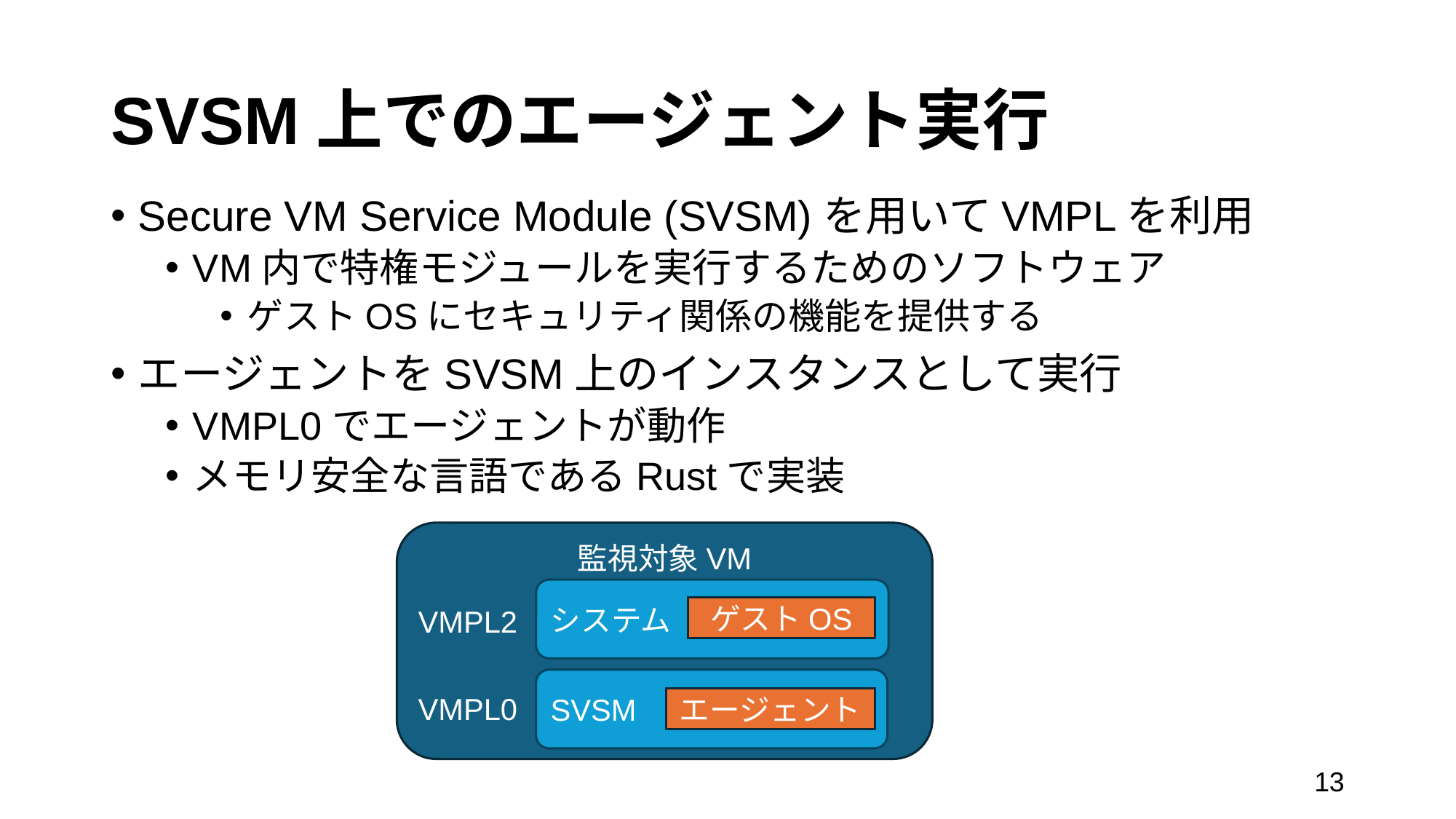

# SVSM上でのエージェント実行
Secure VM Service Module (SVSM)を用いてVMPLを利用
VM内で特権モジュールを実行するためのソフトウェア
ゲストOSにセキュリティ関係の機能を提供する
エージェントをSVSM上のインスタンスとして実行
VMPL0でエージェントが動作
メモリ安全な言語であるRustで実装
監視対象VM
システム
VMPL2
ゲストOS
SVSM
VMPL0
エージェント
13